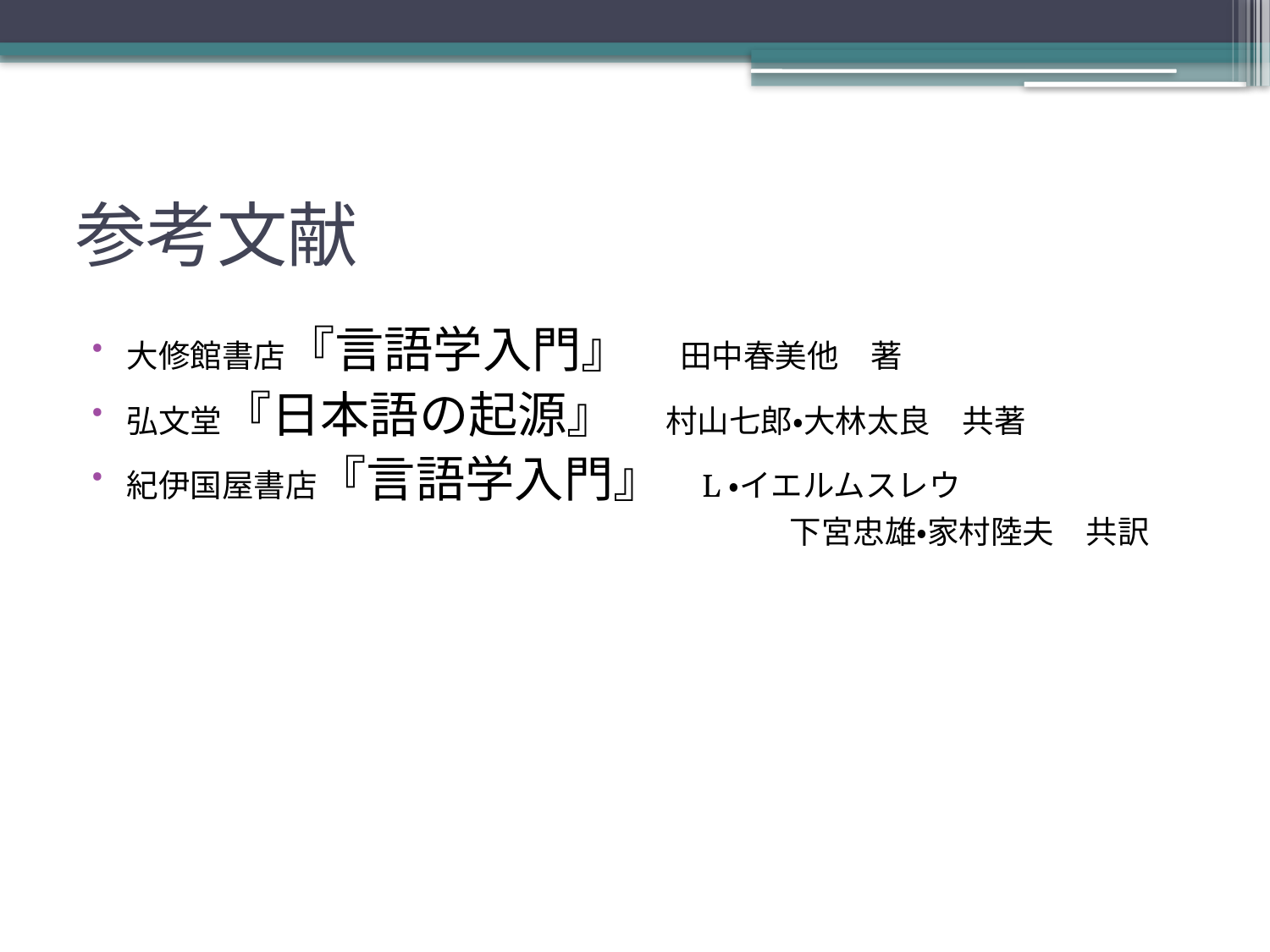

# 参考文献
大修館書店『言語学入門』　田中春美他　著
弘文堂『日本語の起源』　村山七郎・大林太良　共著
紀伊国屋書店『言語学入門』　L・イエルムスレウ
　　　　　　　　　　　　　　　　　　　　　　下宮忠雄・家村陸夫　共訳